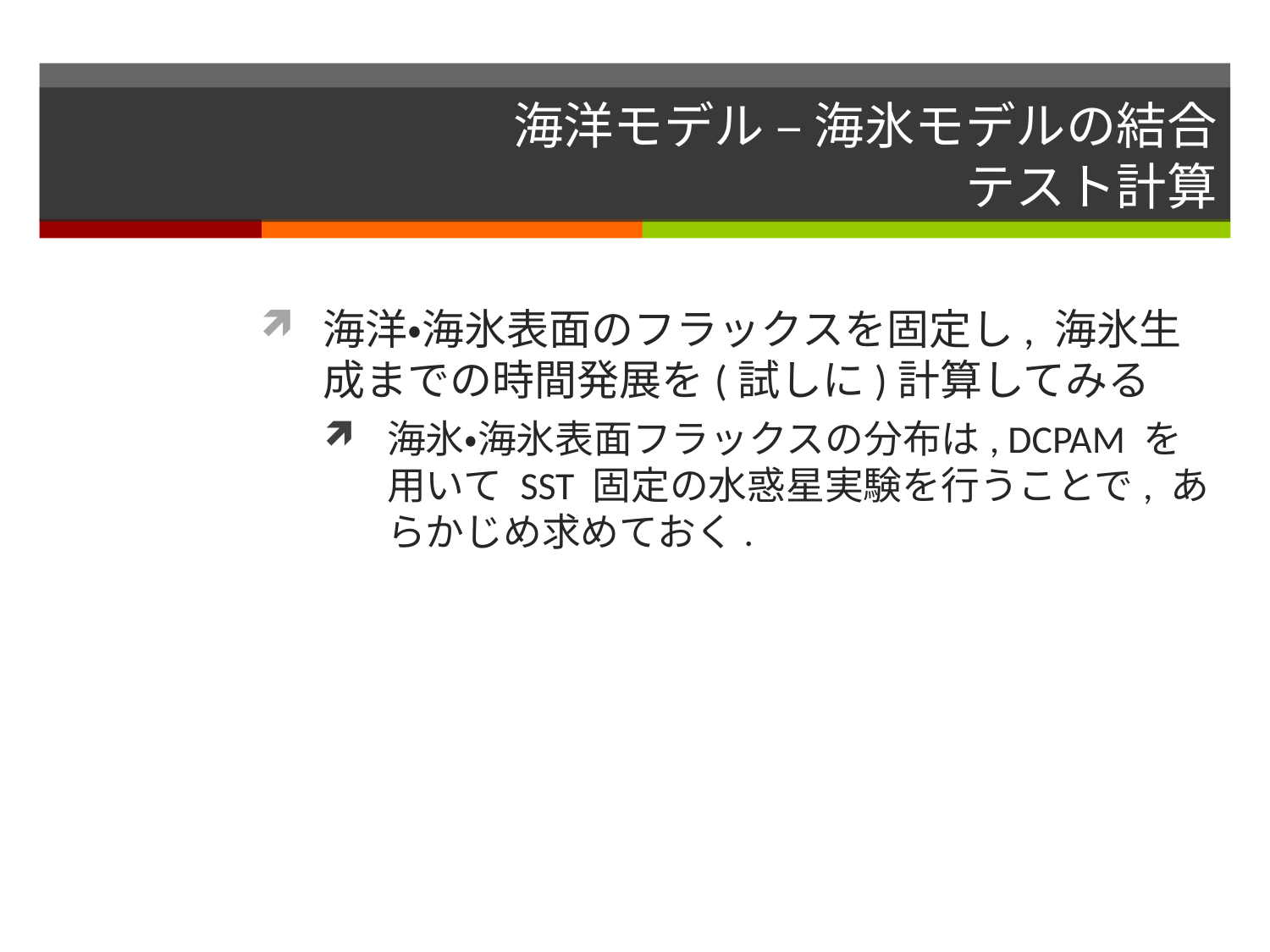

# 海洋モデル – 海氷モデルの結合 テスト計算
海洋・海氷表面のフラックスを固定し, 海氷生成までの時間発展を(試しに)計算してみる
海氷・海氷表面フラックスの分布は, DCPAM を用いて SST 固定の水惑星実験を行うことで, あらかじめ求めておく.